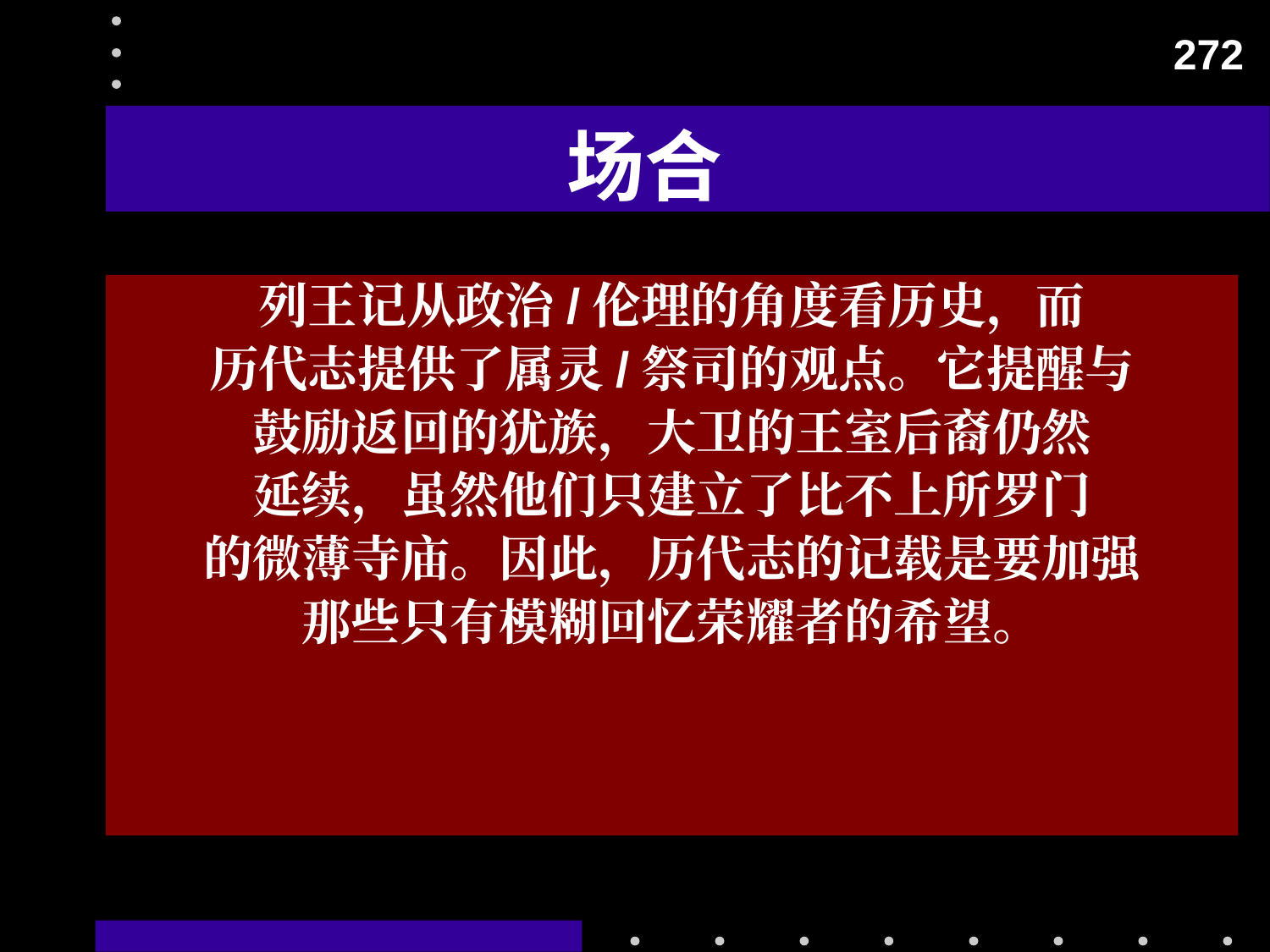

272
# 场合
列王记从政治/伦理的角度看历史，而
历代志提供了属灵/祭司的观点。它提醒与
鼓励返回的犹族，大卫的王室后裔仍然
延续，虽然他们只建立了比不上所罗门
的微薄寺庙。因此，历代志的记载是要加强
那些只有模糊回忆荣耀者的希望。